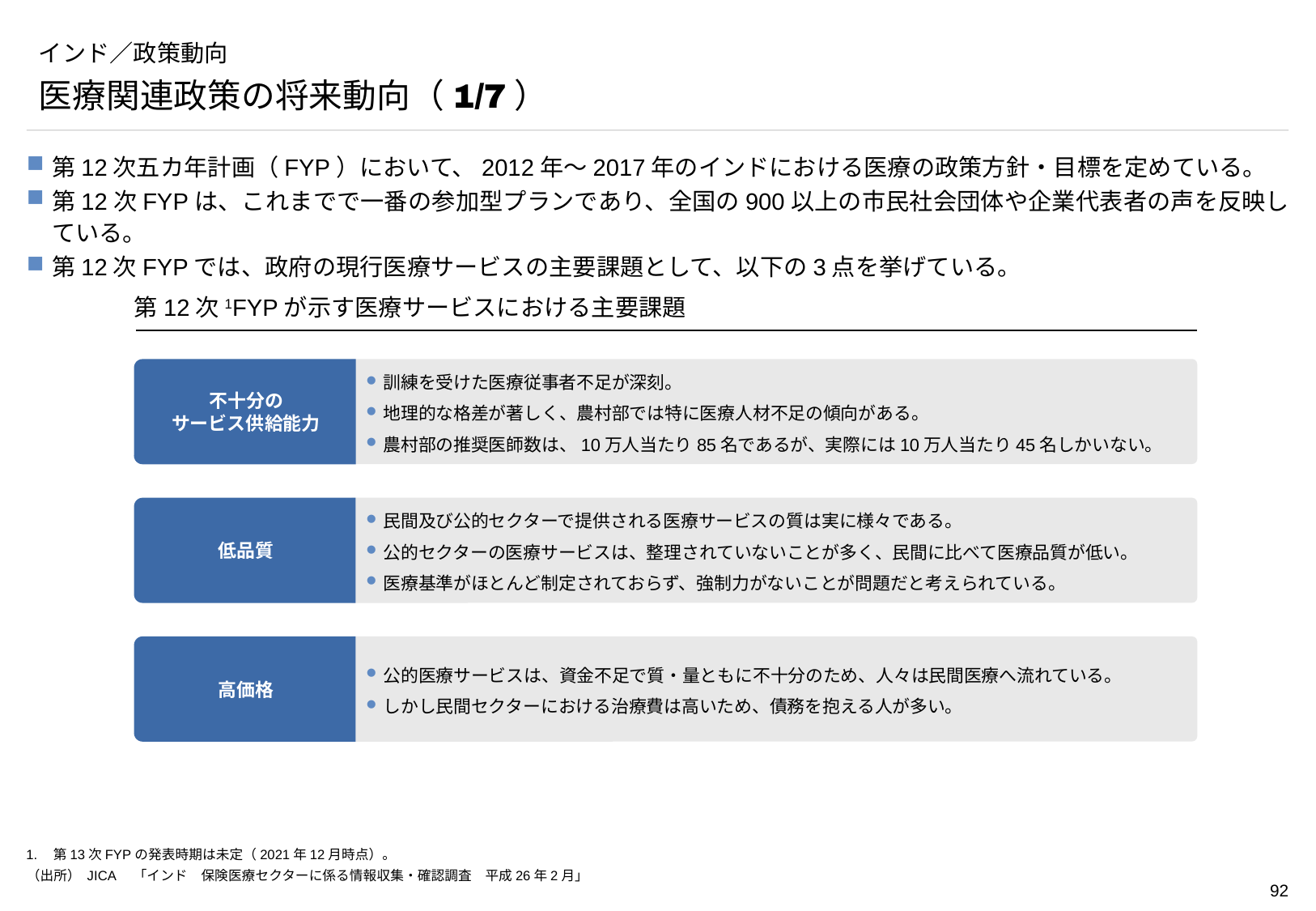

訓練を受けた医療従事者不足が深刻。
地理的な格差が著しく、農村部では特に医療人材不足の傾向がある。
農村部の推奨医師数は、10万人当たり85名であるが、実際には10万人当たり45名しかいない。
# インド／政策動向
医療関連政策の将来動向（1/7）
民間及び公的セクターで提供される医療サービスの質は実に様々である。
公的セクターの医療サービスは、整理されていないことが多く、民間に比べて医療品質が低い。
医療基準がほとんど制定されておらず、強制力がないことが問題だと考えられている。
第12次五カ年計画（FYP）において、2012年～2017年のインドにおける医療の政策方針・目標を定めている。
第12次FYPは、これまでで一番の参加型プランであり、全国の900以上の市民社会団体や企業代表者の声を反映している。
第12次FYPでは、政府の現行医療サービスの主要課題として、以下の3点を挙げている。
公的医療サービスは、資金不足で質・量ともに不十分のため、人々は民間医療へ流れている。
しかし民間セクターにおける治療費は高いため、債務を抱える人が多い。
第12次1FYPが示す医療サービスにおける主要課題
不十分の
サービス供給能力
低品質
高価格
1.	第13次FYPの発表時期は未定（2021年12月時点）。
（出所） JICA　「インド　保険医療セクターに係る情報収集・確認調査　平成26年2月」